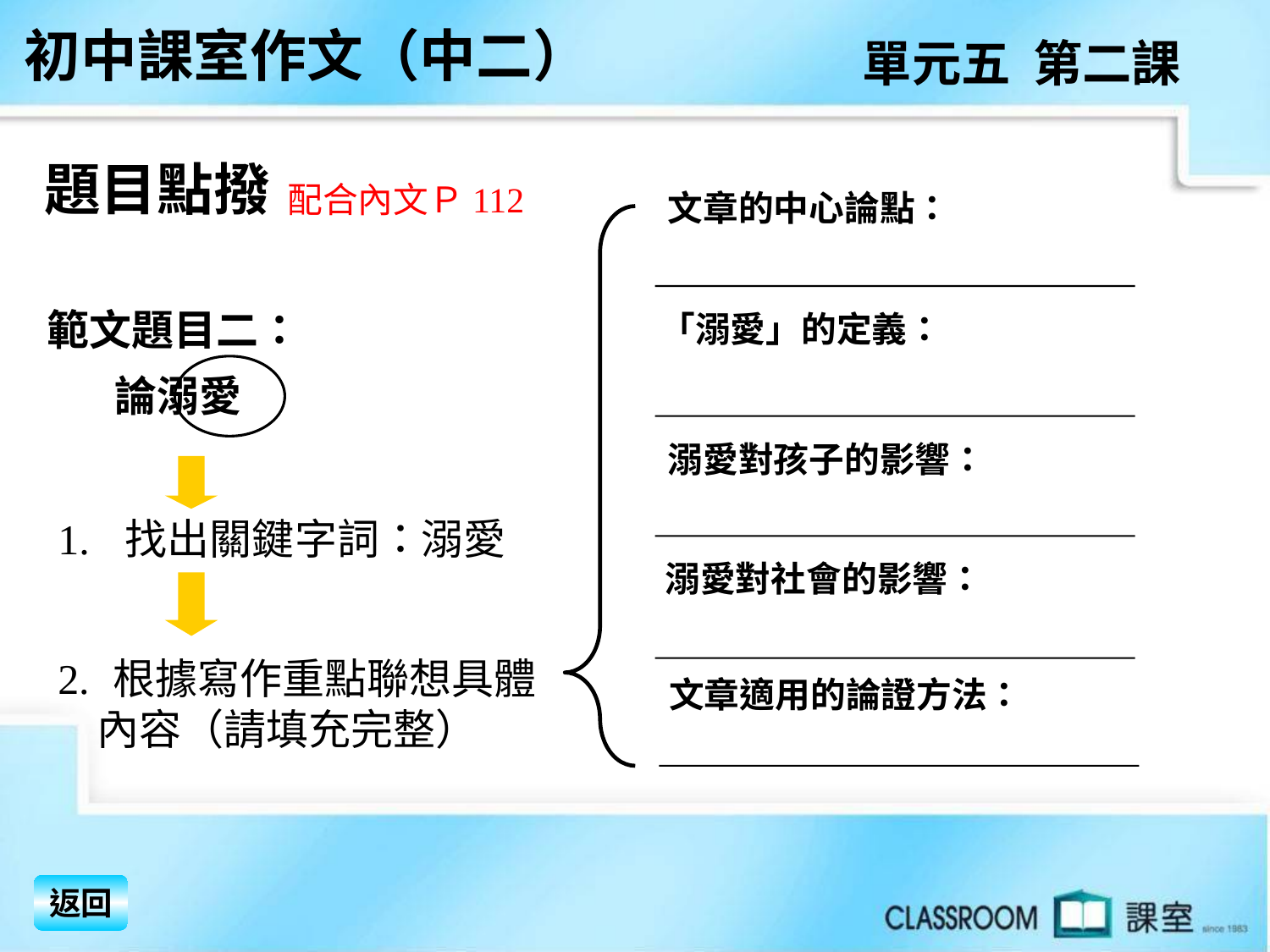

初中課室作文（中二）
單元五  第二課
題目點撥
配合內文Ｐ112

文章的中心論點：

「溺愛」的定義：

溺愛對孩子的影響：

溺愛對社會的影響：

文章適用的論證方法：

範文題目二：
      論溺愛

1. 找出關鍵字詞：溺愛

2. 根據寫作重點聯想具體
   內容（請填充完整）
返回